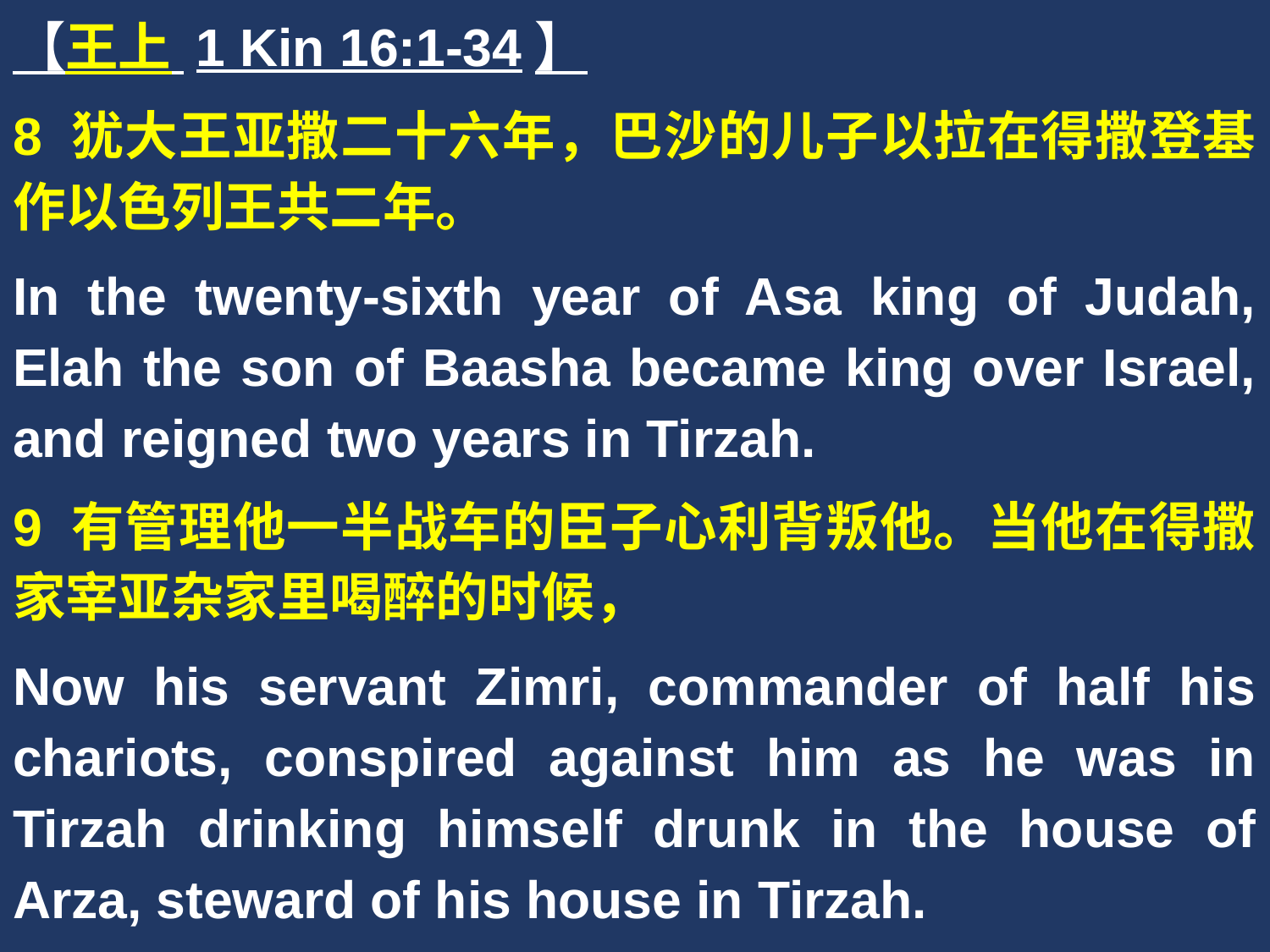

【王上 1 Kin 16:1-34】
8 犹大王亚撒二十六年，巴沙的儿子以拉在得撒登基作以色列王共二年。
In the twenty-sixth year of Asa king of Judah, Elah the son of Baasha became king over Israel, and reigned two years in Tirzah.
9 有管理他一半战车的臣子心利背叛他。当他在得撒家宰亚杂家里喝醉的时候，
Now his servant Zimri, commander of half his chariots, conspired against him as he was in Tirzah drinking himself drunk in the house of Arza, steward of his house in Tirzah.